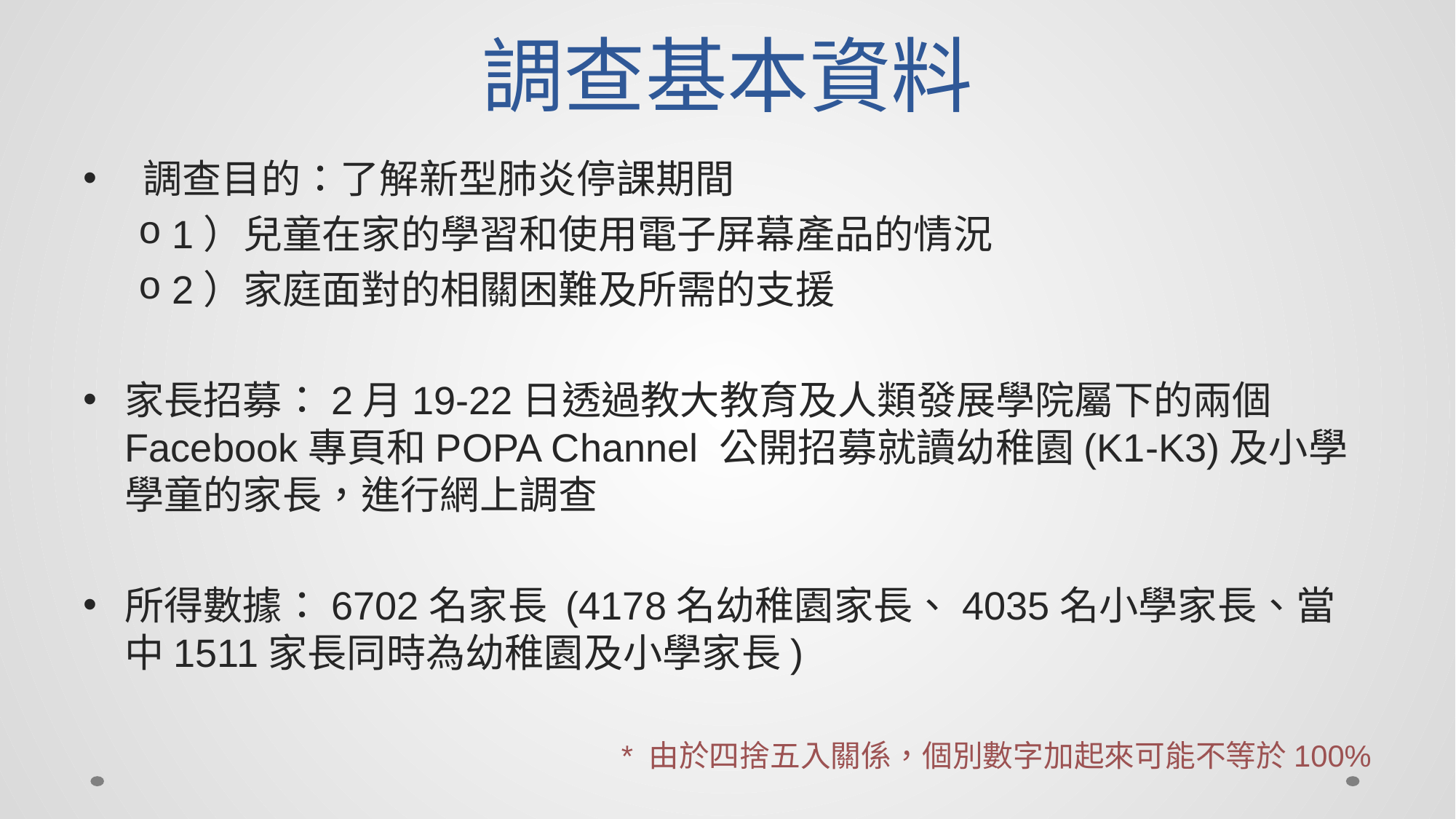

# 調查基本資料
 調查目的：了解新型肺炎停課期間
1）兒童在家的學習和使用電子屏幕產品的情況
2）家庭面對的相關困難及所需的支援

家長招募：2月19-22日透過教大教育及人類發展學院屬下的兩個Facebook專頁和POPA Channel 公開招募就讀幼稚園(K1-K3)及小學學童的家長，進行網上調查

所得數據：6702名家長 (4178名幼稚園家長、4035名小學家長、當中1511家長同時為幼稚園及小學家長)

* 由於四捨五入關係，個別數字加起來可能不等於100%